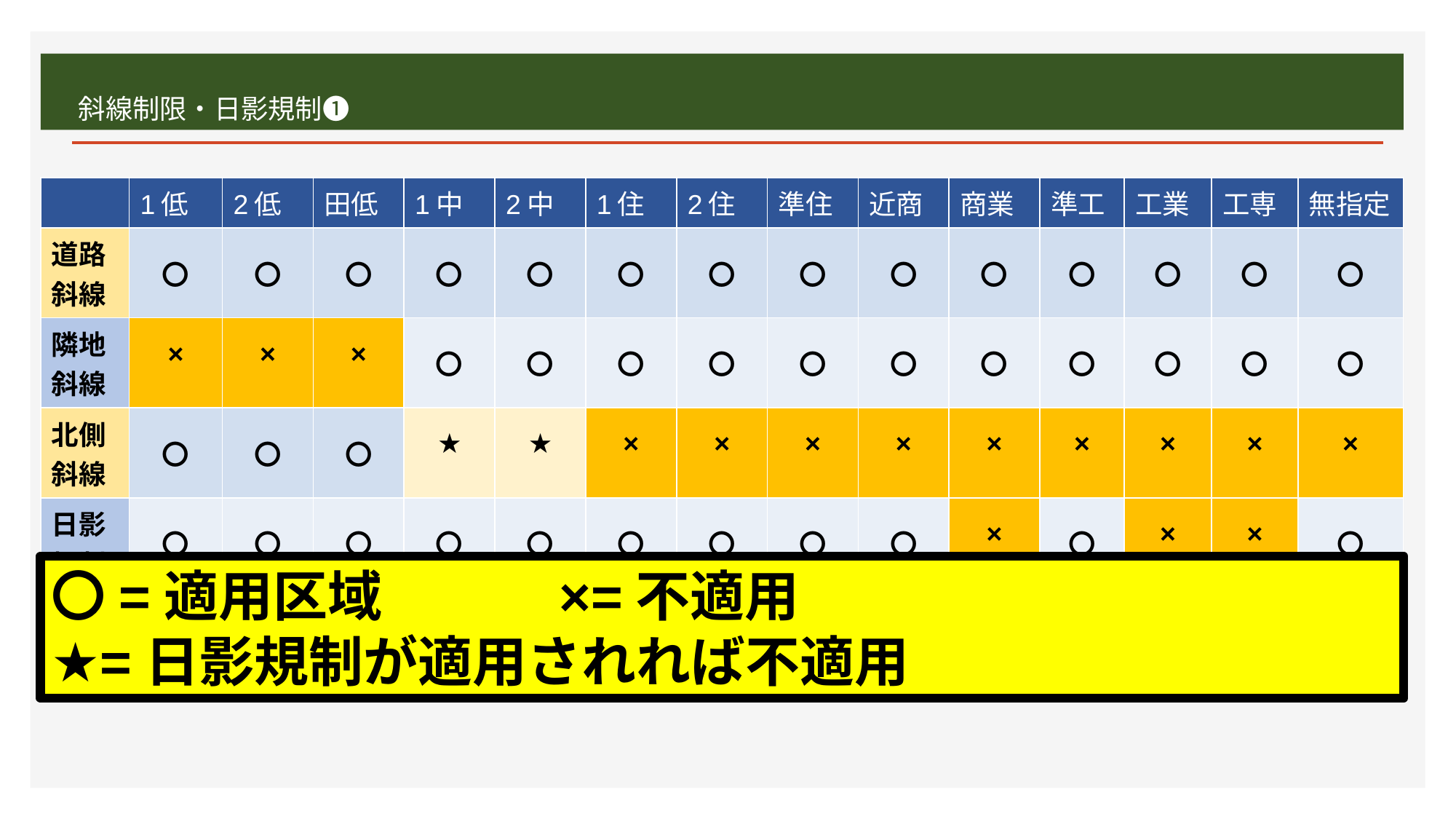

# 斜線制限・日影規制❶
|  | 1低 | 2低 | 田低 | 1中 | 2中 | 1住 | 2住 | 準住 | 近商 | 商業 | 準工 | 工業 | 工専 | 無指定 |
| --- | --- | --- | --- | --- | --- | --- | --- | --- | --- | --- | --- | --- | --- | --- |
| 道路斜線 | 〇 | 〇 | 〇 | 〇 | 〇 | 〇 | 〇 | 〇 | 〇 | 〇 | 〇 | 〇 | 〇 | 〇 |
| 隣地斜線 | × | × | × | 〇 | 〇 | 〇 | 〇 | 〇 | 〇 | 〇 | 〇 | 〇 | 〇 | 〇 |
| 北側斜線 | 〇 | 〇 | 〇 | ★ | ★ | × | × | × | × | × | × | × | × | × |
| 日影規制 | 〇 | 〇 | 〇 | 〇 | 〇 | 〇 | 〇 | 〇 | 〇 | × | 〇 | × | × | 〇 |
〇=適用区域　　　×=不適用
★=日影規制が適用されれば不適用